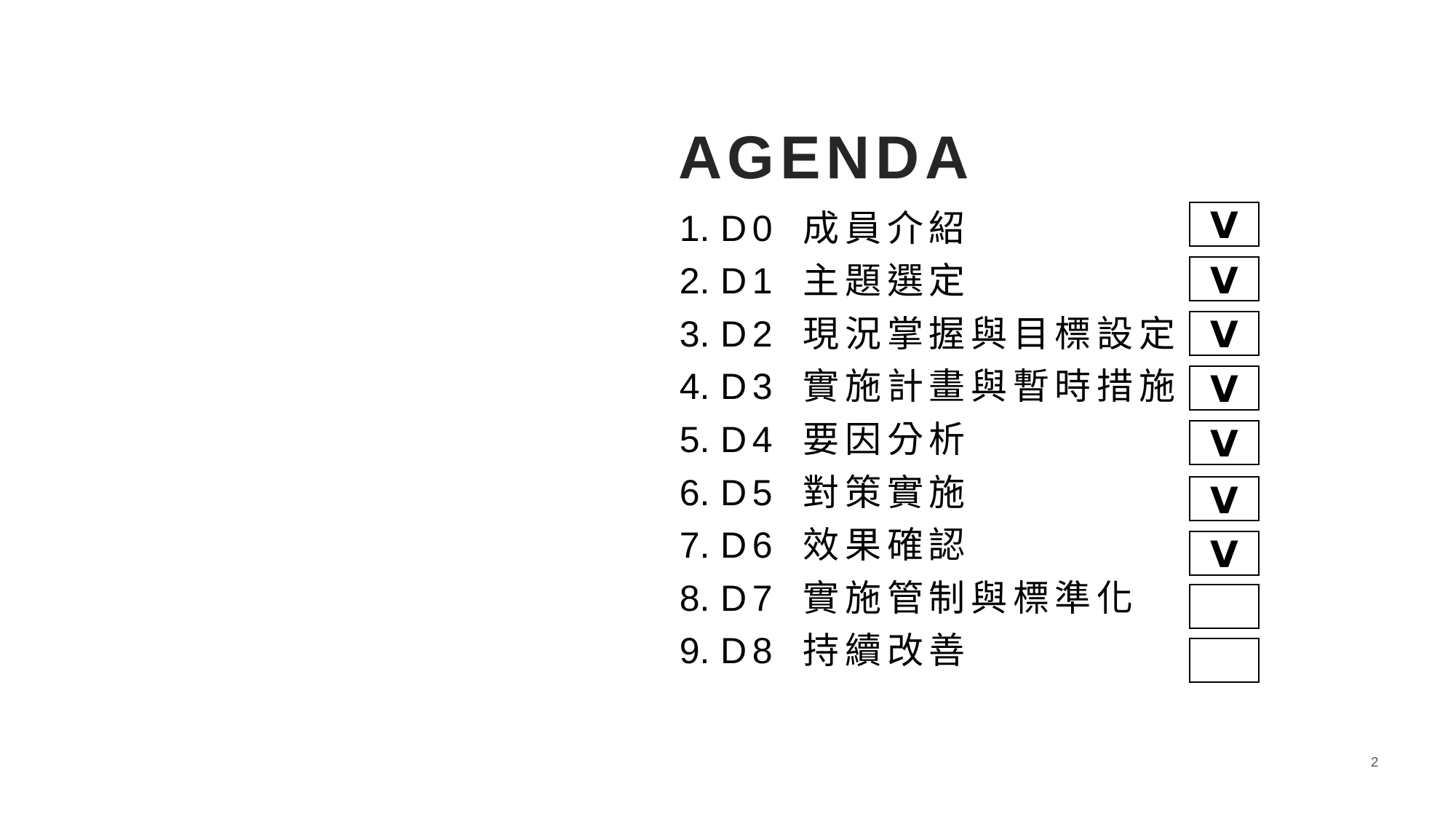

# AGENDA
D0 成員介紹
D1 主題選定
D2 現況掌握與目標設定
D3 實施計畫與暫時措施
D4 要因分析
D5 對策實施
D6 效果確認
D7 實施管制與標準化
D8 持續改善
Ⅴ
Ⅴ
Ⅴ
Ⅴ
Ⅴ
Ⅴ
Ⅴ